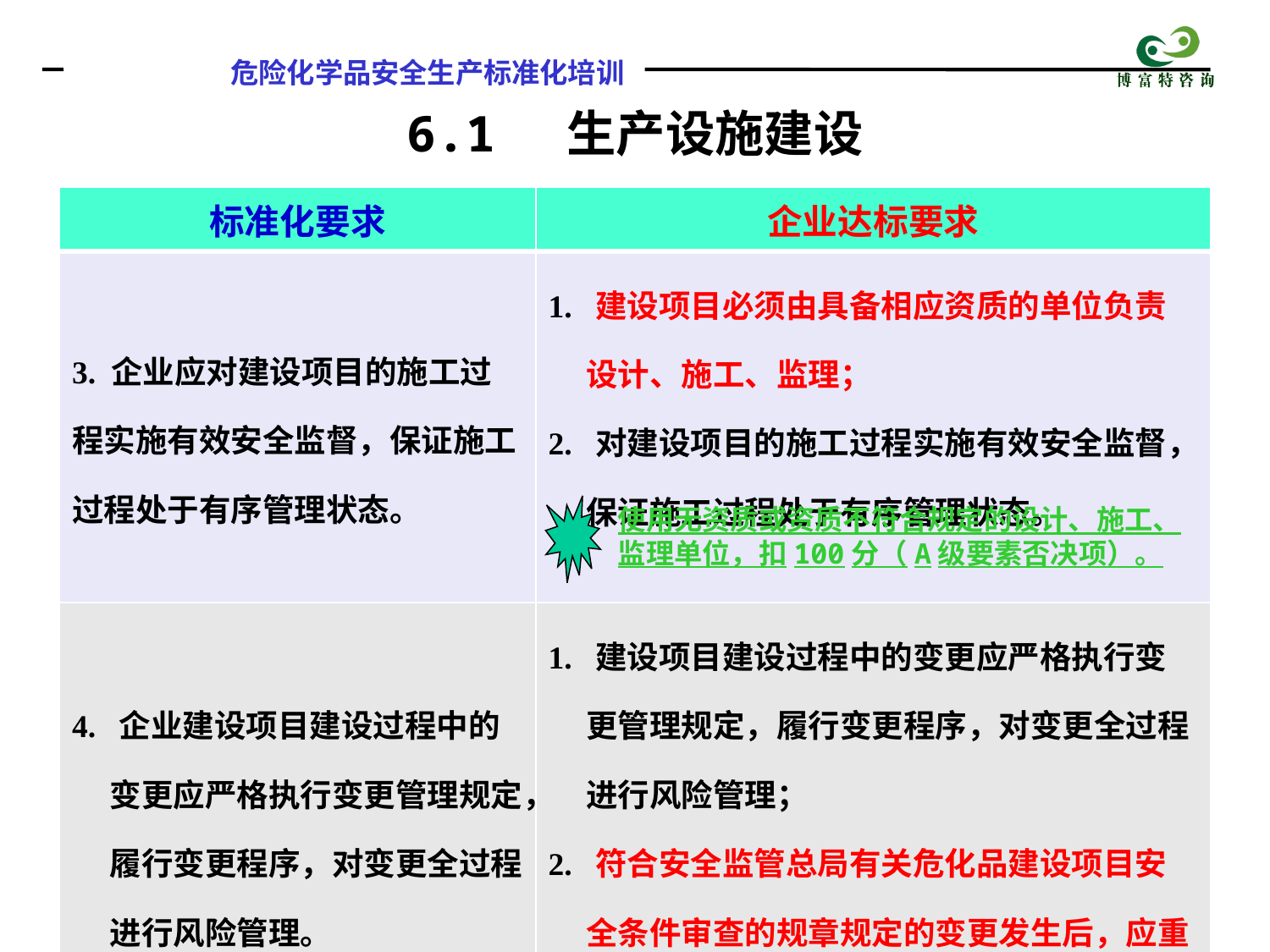

6.1  生产设施建设
| 标准化要求 | 企业达标要求 |
| --- | --- |
| 3. 企业应对建设项目的施工过程实施有效安全监督，保证施工过程处于有序管理状态。 | 1. 建设项目必须由具备相应资质的单位负责设计、施工、监理； 2. 对建设项目的施工过程实施有效安全监督，保证施工过程处于有序管理状态。 |
| 4. 企业建设项目建设过程中的变更应严格执行变更管理规定，履行变更程序，对变更全过程进行风险管理。 | 1. 建设项目建设过程中的变更应严格执行变更管理规定，履行变更程序，对变更全过程进行风险管理； 2. 符合安全监管总局有关危化品建设项目安全条件审查的规章规定的变更发生后，应重新进行安全审查。 |

使用无资质或资质不符合规定的设计、施工、监理单位，扣100分（A级要素否决项）。